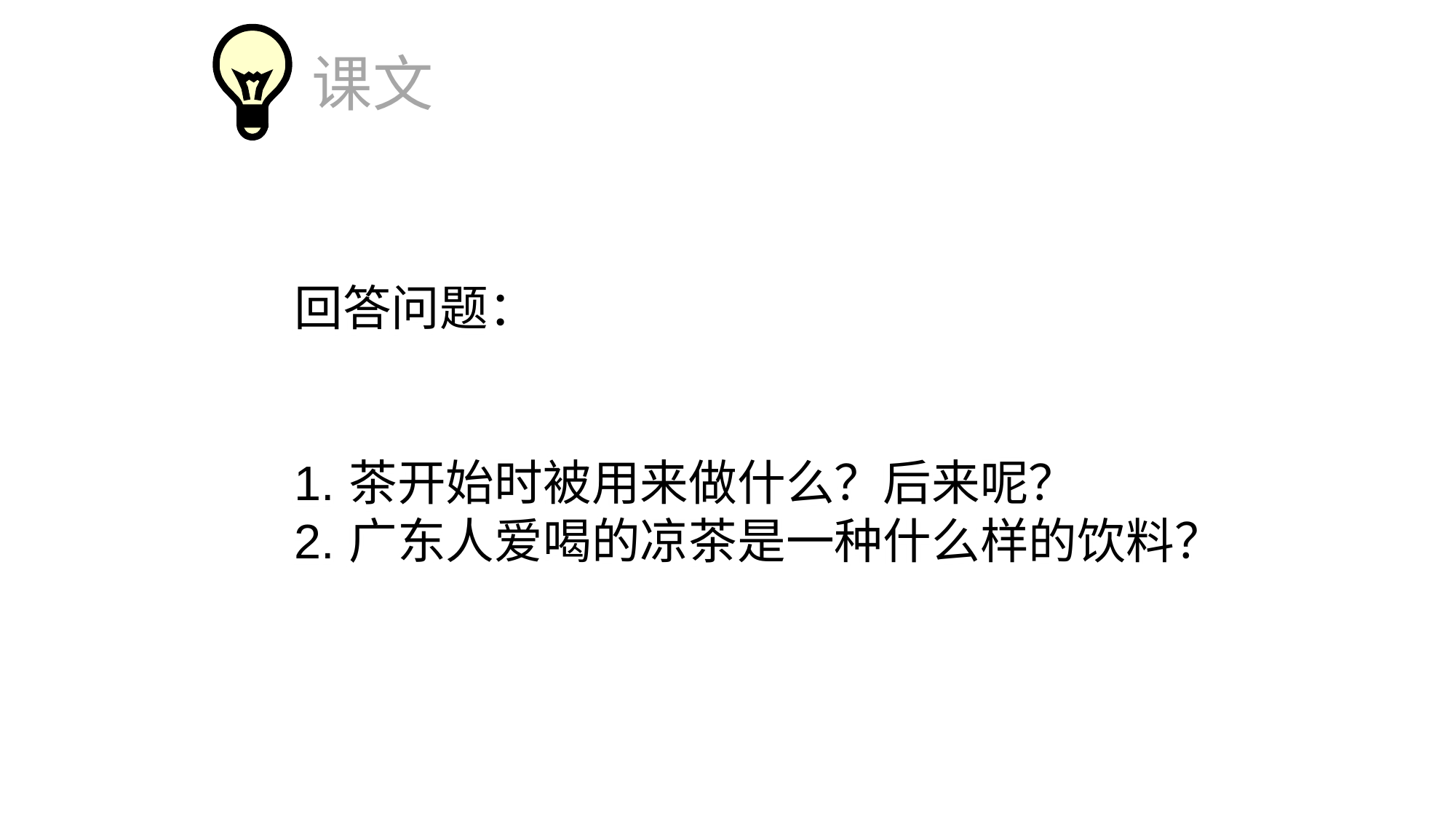

课文
回答问题：

茶开始时被用来做什么？后来呢？
广东人爱喝的凉茶是一种什么样的饮料？